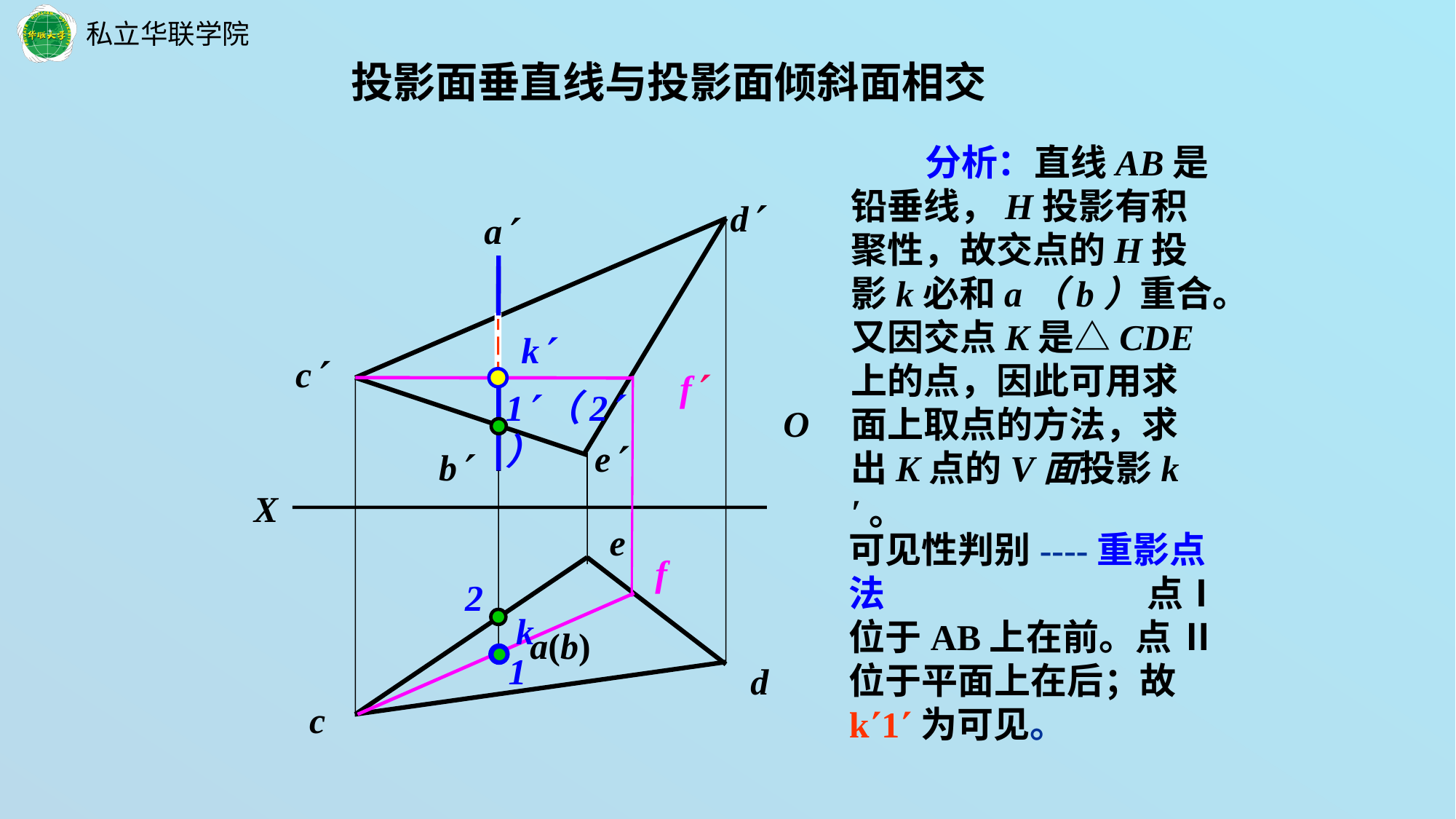

投影面垂直线与投影面倾斜面相交
        分析：直线AB是铅垂线，H投影有积聚性，故交点的H投影k必和a（b）重合。又因交点K是△CDE上的点，因此可用求面上取点的方法，求出K点的V面投影k′。
d′
a′

k′
c′
f′

1′（2′）

O

e′
b′

X

e
可见性判别----重影点法                                点Ⅰ位于AB上在前。点 Ⅱ位于平面上在后；故k′1′为可见。
f

2

k

a(b)
1

d

c